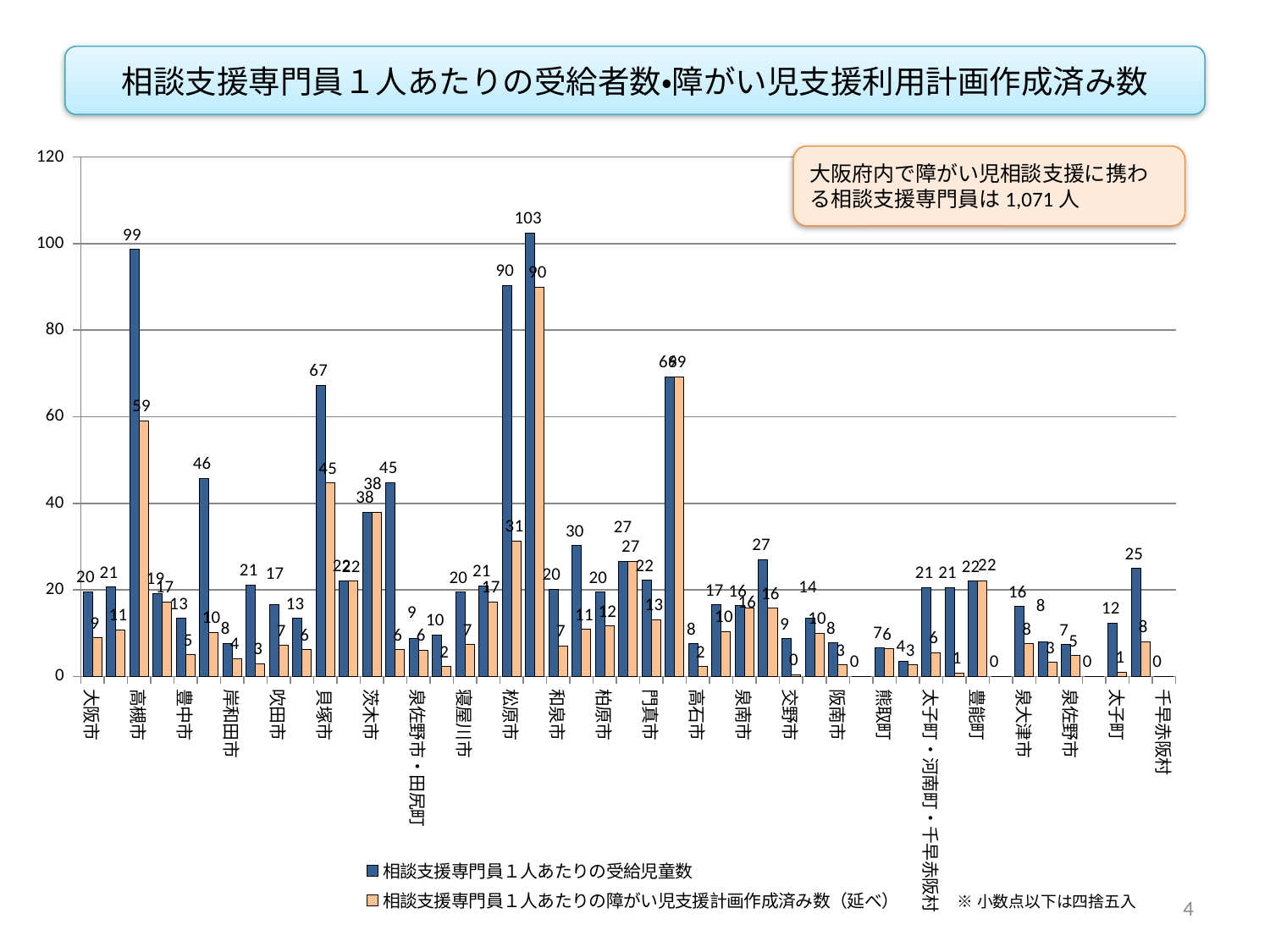

相談支援専門員１人あたりの受給者数・障がい児支援利用計画作成済み数

### Chart

| Category |  |  |
|---|---|---|
| 大阪市 | 19.523809523809526 | 8.898809523809524 |
| 堺市 | 20.64 | 10.73 |
| 高槻市 | 98.64285714285714 | 59.07142857142857 |
| 東大阪市 | 19.15686274509804 | 17.254901960784313 |
| 豊中市 | 13.378787878787879 | 4.954545454545454 |
| 枚方市 | 45.72222222222222 | 10.222222222222221 |
| 岸和田市 | 7.6415094339622645 | 4.09433962264151 |
| 池田市・豊能町・能勢町 | 21.153846153846153 | 3.0 |
| 吹田市 | 16.64814814814815 | 7.185185185185185 |
| 泉大津市・忠岡町 | 13.4 | 6.133333333333334 |
| 貝塚市 | 67.33333333333333 | 44.666666666666664 |
| 守口市 | 22.142857142857142 | 22.071428571428573 |
| 茨木市 | 38.0 | 37.964285714285715 |
| 八尾市 | 44.785714285714285 | 6.142857142857143 |
| 泉佐野市・田尻町 | 8.695652173913043 | 6.086956521739131 |
| 富田林市 | 9.607142857142858 | 2.2857142857142856 |
| 寝屋川市 | 19.5 | 7.321428571428571 |
| 河内長野市 | 20.90909090909091 | 17.272727272727273 |
| 松原市 | 90.33333333333333 | 31.333333333333332 |
| 大東市 | 102.5 | 90.0 |
| 和泉市 | 20.153846153846153 | 7.076923076923077 |
| 箕面市 | 30.214285714285715 | 10.857142857142858 |
| 柏原市 | 19.5 | 11.625 |
| 羽曳野市 | 26.6 | 26.6 |
| 門真市 | 22.23076923076923 | 13.153846153846153 |
| 摂津市 | 69.25 | 69.25 |
| 高石市 | 7.5 | 2.3125 |
| 藤井寺市 | 16.5 | 10.375 |
| 泉南市 | 16.3125 | 15.8125 |
| 四條畷市 | 27.0 | 15.714285714285714 |
| 交野市 | 8.75 | 0.4166666666666667 |
| 大阪狭山市 | 13.545454545454545 | 10.0 |
| 阪南市 | 7.75 | 2.625 |
| 島本町 | 0.0 | 0.0 |
| 熊取町 | 6.666666666666667 | 6.416666666666667 |
| 岬町 | 3.5 | 2.6666666666666665 |
| 太子町・河南町・千早赤阪村 | 20.5 | 5.5 |
| 池田市 | 20.5 | 0.8333333333333334 |
| 豊能町 | 22.0 | 22.0 |
| 能勢町 | 0.0 | 0.0 |
| 泉大津市 | 16.1 | 7.6 |
| 忠岡町 | 8.0 | 3.2 |
| 泉佐野市 | 7.391304347826087 | 4.826086956521739 |
| 田尻町 | 0.0 | 0.0 |
| 太子町 | 12.333333333333334 | 1.0 |
| 河南町 | 25.0 | 8.0 |
| 千早赤阪村 | 0.0 | 0.0 |
大阪府内で障がい児相談支援に携わる相談支援専門員は1,071人
4
※小数点以下は四捨五入